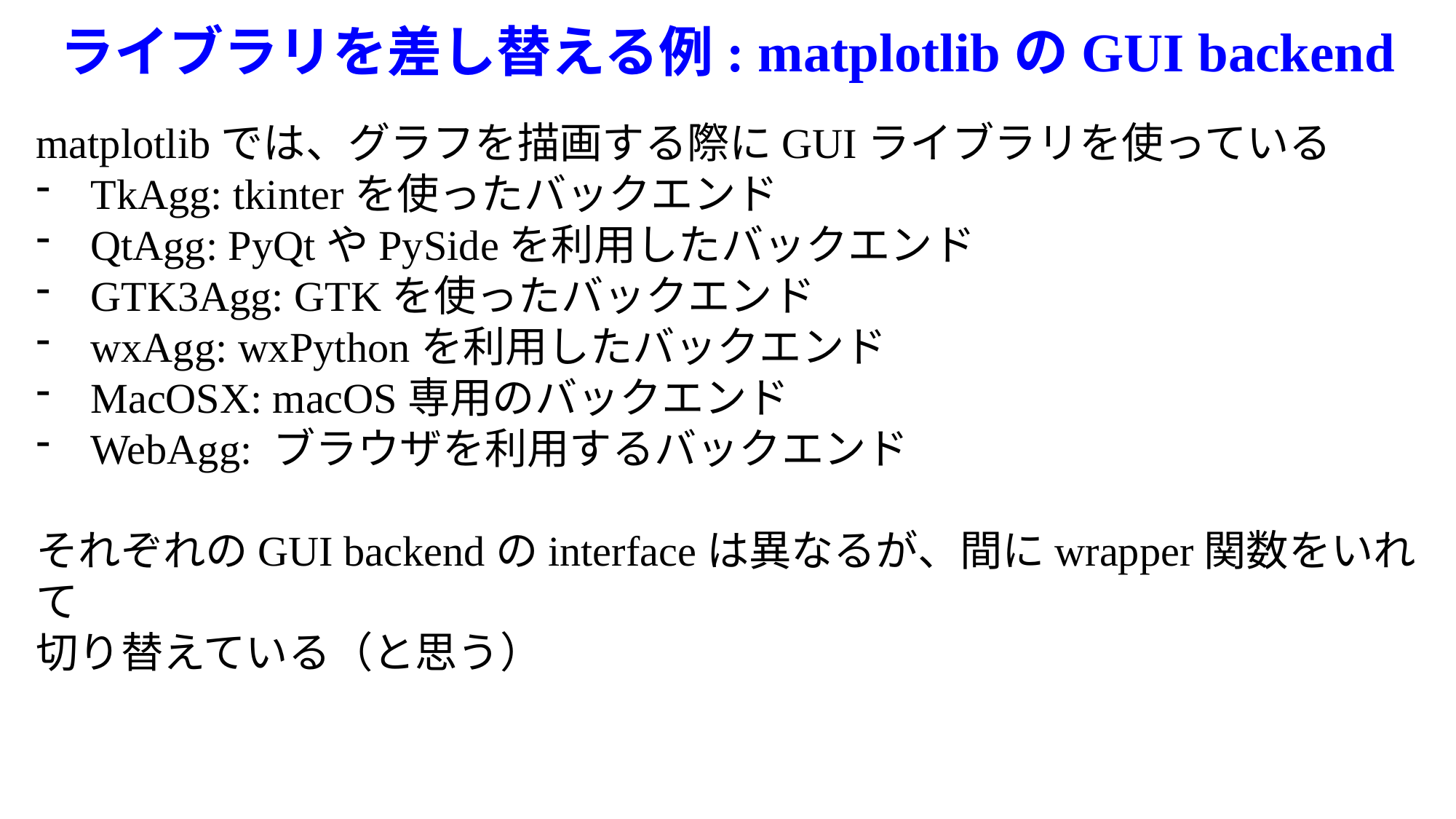

# ライブラリを差し替える例: matplotlibのGUI backend
matplotlibでは、グラフを描画する際にGUIライブラリを使っている
TkAgg: tkinterを使ったバックエンド
QtAgg: PyQtやPySideを利用したバックエンド
GTK3Agg: GTKを使ったバックエンド
wxAgg: wxPythonを利用したバックエンド
MacOSX: macOS専用のバックエンド
WebAgg: ブラウザを利用するバックエンド

それぞれのGUI backendのinterfaceは異なるが、間にwrapper関数をいれて
切り替えている（と思う）